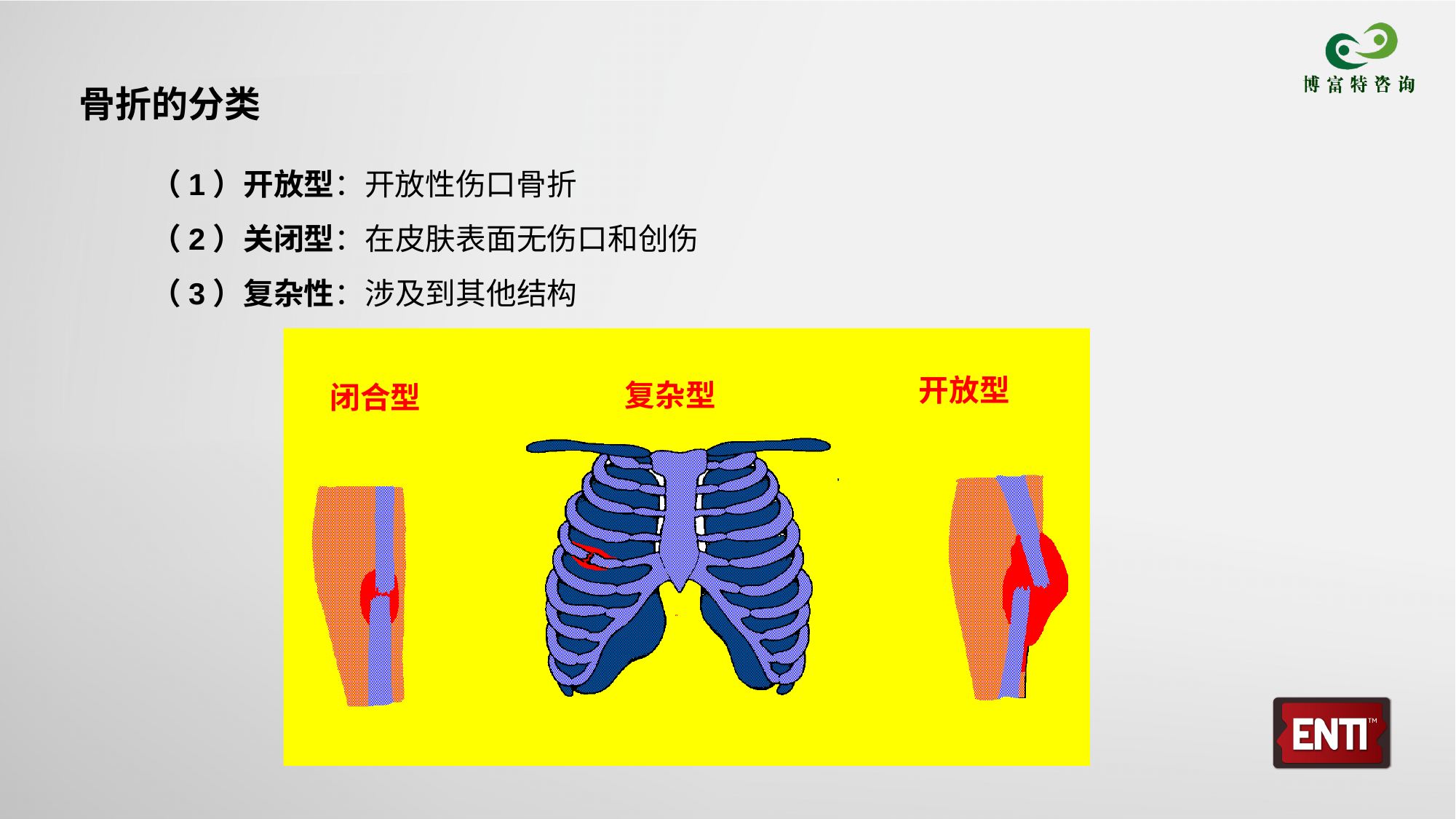

骨折的分类
（1）开放型：开放性伤口骨折
（2）关闭型：在皮肤表面无伤口和创伤
（3）复杂性：涉及到其他结构

开放型
复杂型
闭合型